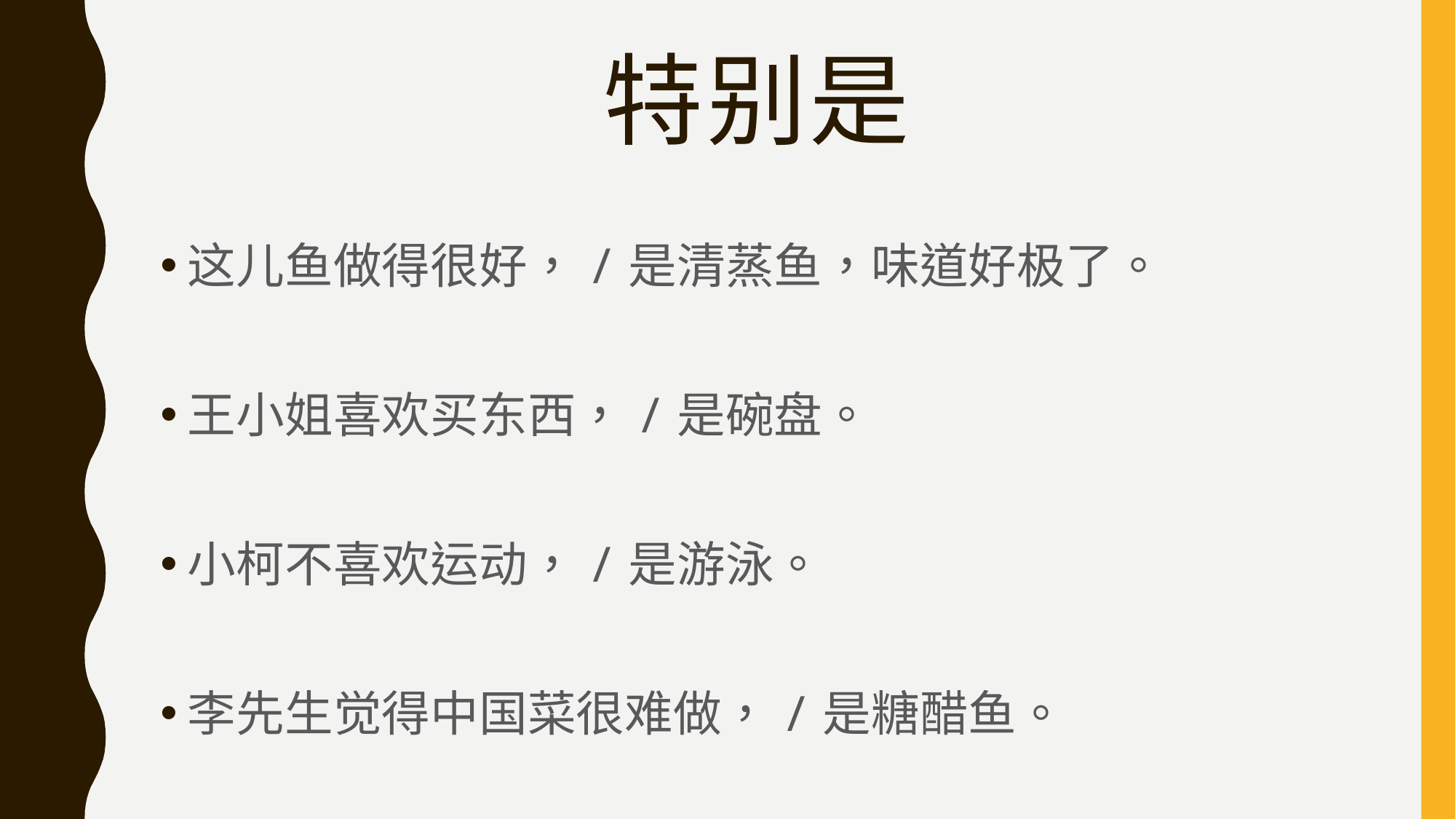

# 特别是
这儿鱼做得很好，/是清蒸鱼，味道好极了。

王小姐喜欢买东西，/是碗盘。

小柯不喜欢运动，/是游泳。

李先生觉得中国菜很难做，/是糖醋鱼。